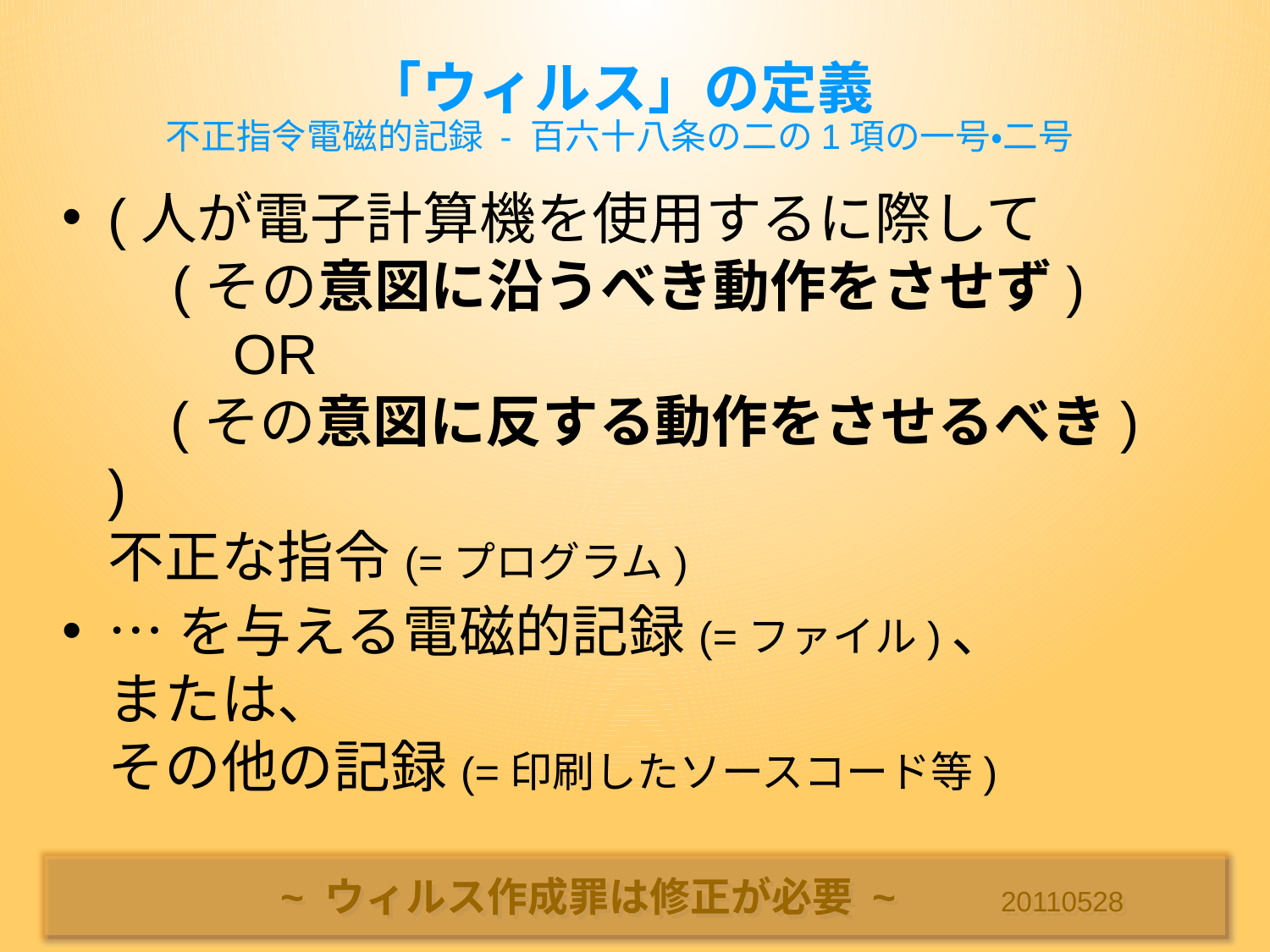

# 「ウィルス」の定義 不正指令電磁的記録 - 百六十八条の二の1項の一号・二号
(人が電子計算機を使用するに際して
    (その意図に沿うべき動作をさせず)
        OR
    (その意図に反する動作をさせるべき)
)
不正な指令(=プログラム)
…を与える電磁的記録(=ファイル)、
または、
その他の記録(=印刷したソースコード等)